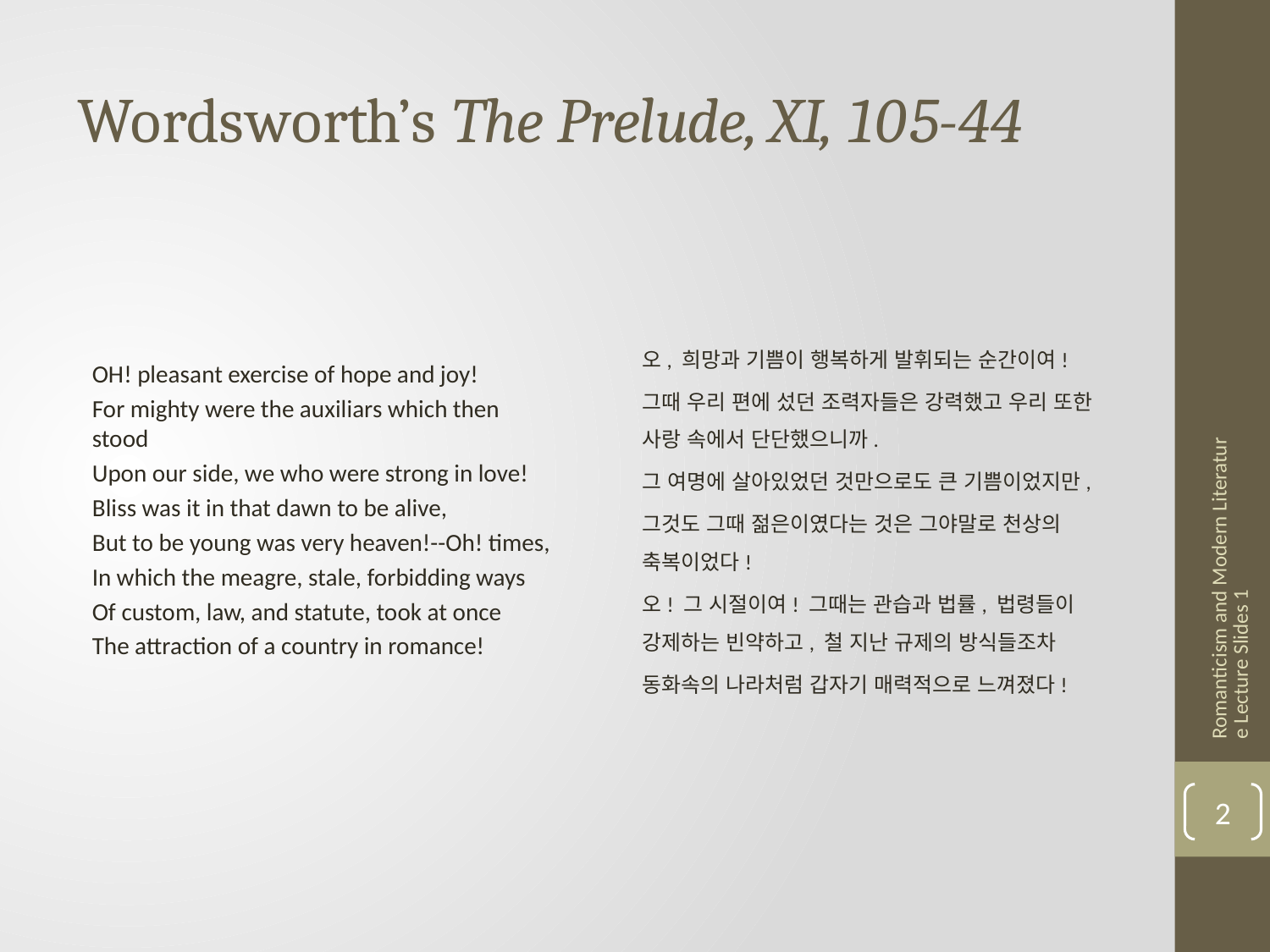

# Wordsworth’s The Prelude, XI, 105-44

OH! pleasant exercise of hope and joy!
For mighty were the auxiliars which then stood
Upon our side, we who were strong in love!
Bliss was it in that dawn to be alive,
But to be young was very heaven!--Oh! times,
In which the meagre, stale, forbidding ways
Of custom, law, and statute, took at once
The attraction of a country in romance!

오, 희망과 기쁨이 행복하게 발휘되는 순간이여!
그때 우리 편에 섰던 조력자들은 강력했고 우리 또한 사랑 속에서 단단했으니까.
그 여명에 살아있었던 것만으로도 큰 기쁨이었지만,
그것도 그때 젊은이였다는 것은 그야말로 천상의 축복이었다!
오! 그 시절이여! 그때는 관습과 법률, 법령들이 강제하는 빈약하고, 철 지난 규제의 방식들조차
동화속의 나라처럼 갑자기 매력적으로 느껴졌다!
Romanticism and Modern Literature Lecture Slides 1
2